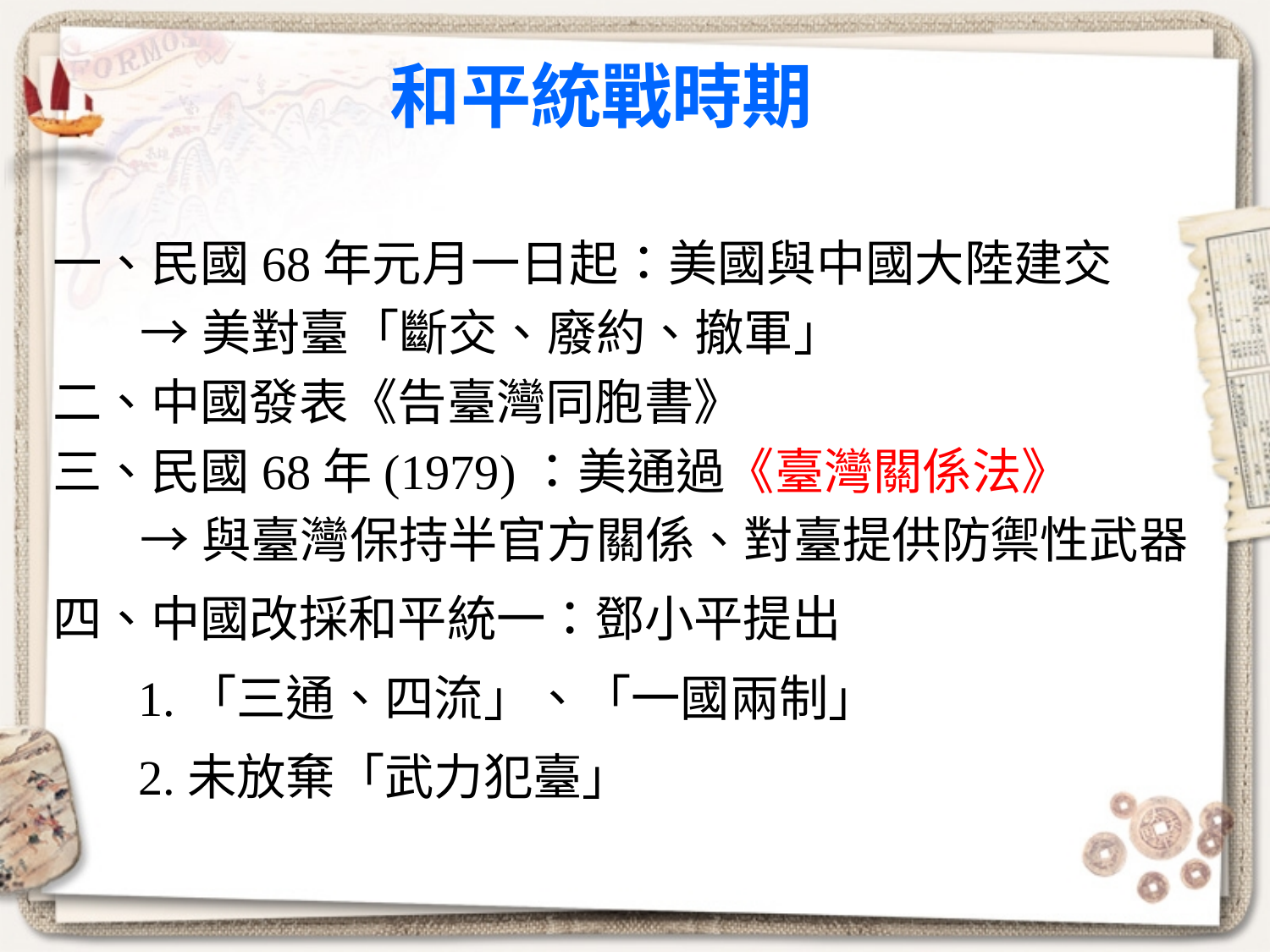

# 和平統戰時期
一、民國68年元月一日起：美國與中國大陸建交
        →美對臺「斷交、廢約、撤軍」
二、中國發表《告臺灣同胞書》
三、民國68年(1979)：美通過《臺灣關係法》
        →與臺灣保持半官方關係、對臺提供防禦性武器
四、中國改採和平統一：鄧小平提出
       1.「三通、四流」、「一國兩制」
       2.未放棄「武力犯臺」